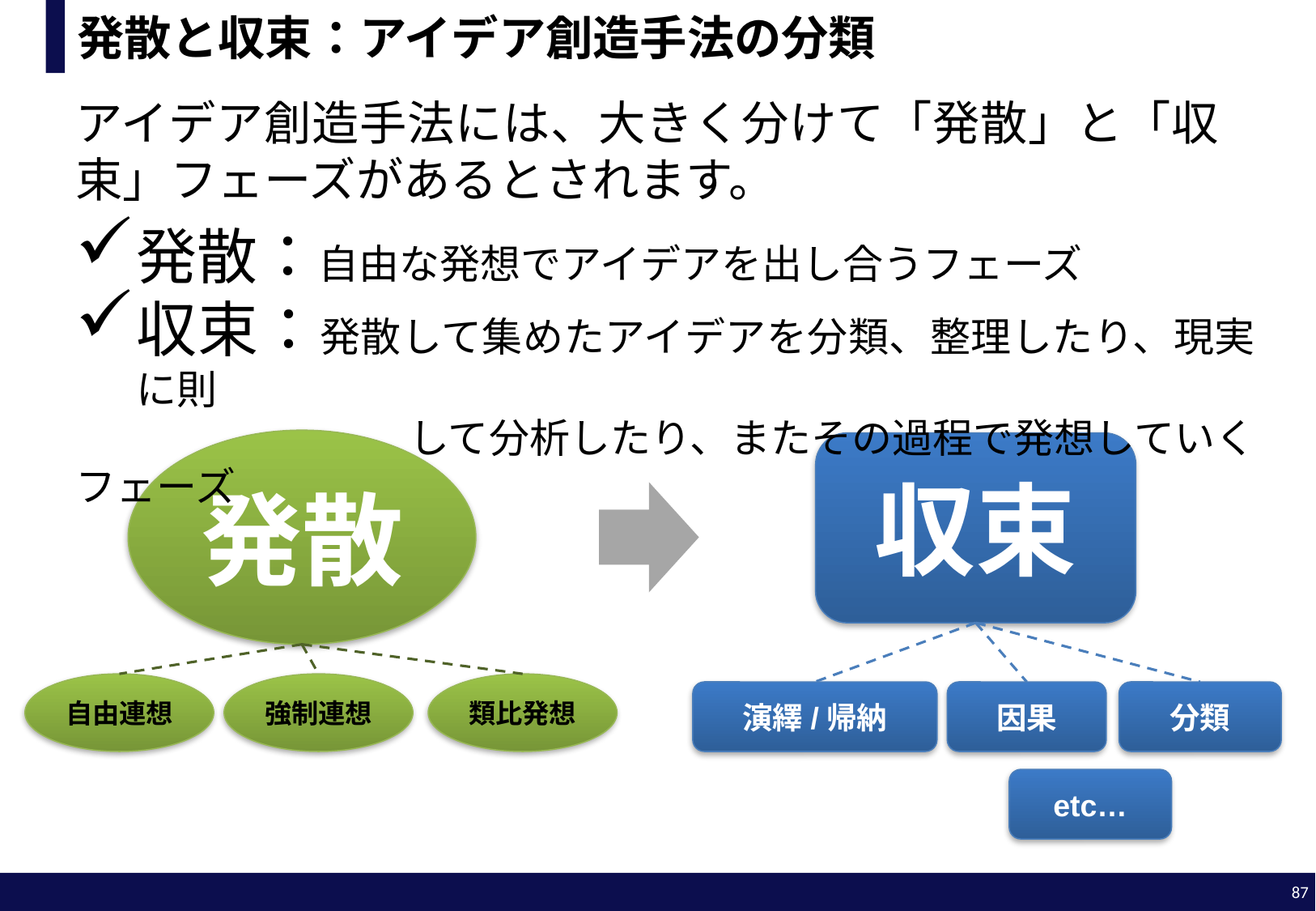

# 発散と収束：アイデア創造手法の分類
アイデア創造手法には、大きく分けて「発散」と「収束」フェーズがあるとされます。
発散：自由な発想でアイデアを出し合うフェーズ
収束：発散して集めたアイデアを分類、整理したり、現実に則
　　　　　 　　　して分析したり、またその過程で発想していくフェーズ
発散
収束

自由連想
強制連想
類比発想
演繹/帰納
因果
分類
etc…